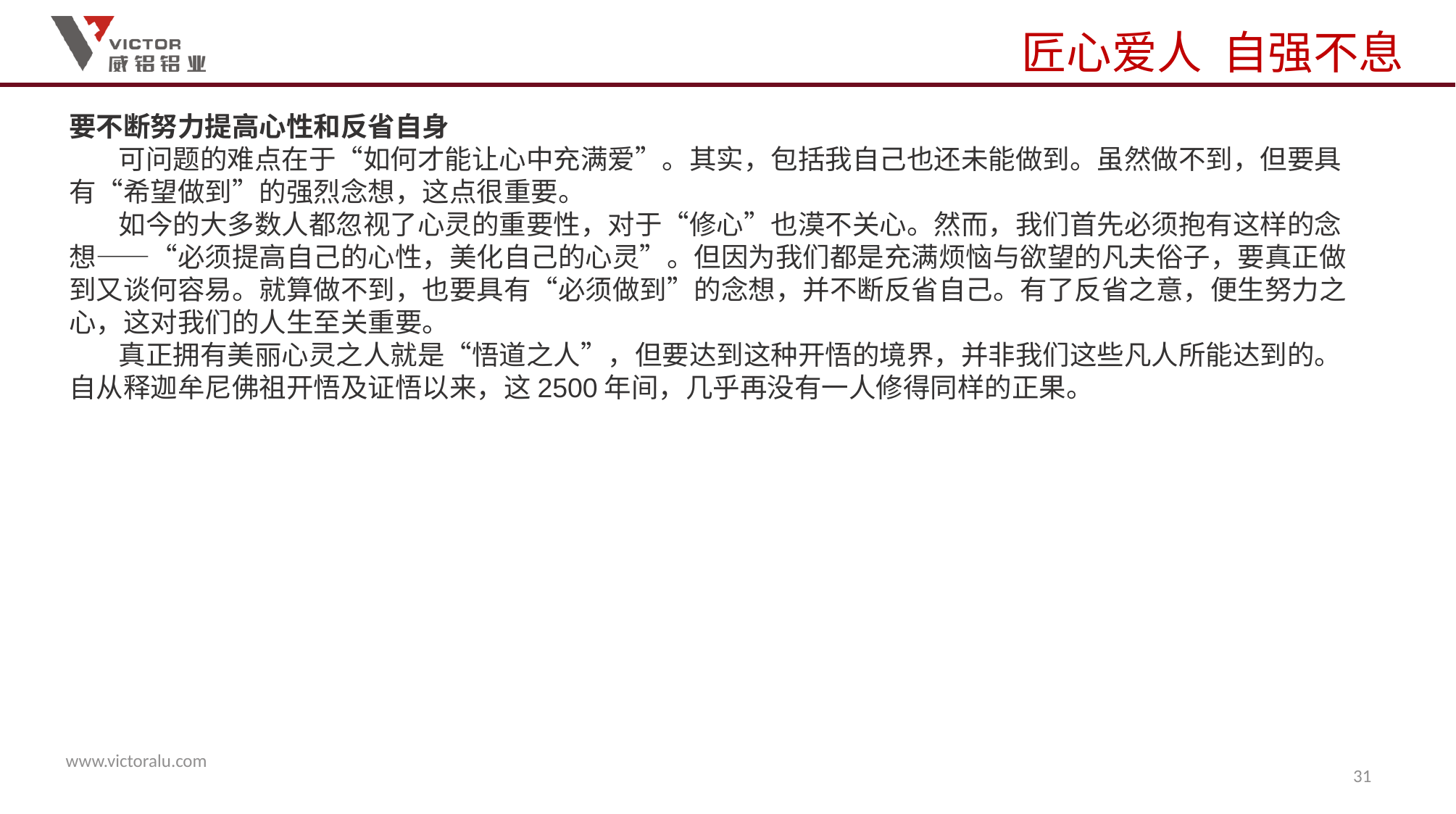

要不断努力提高心性和反省自身
       可问题的难点在于“如何才能让心中充满爱”。其实，包括我自己也还未能做到。虽然做不到，但要具有“希望做到”的强烈念想，这点很重要。
       如今的大多数人都忽视了心灵的重要性，对于“修心”也漠不关心。然而，我们首先必须抱有这样的念想——“必须提高自己的心性，美化自己的心灵”。但因为我们都是充满烦恼与欲望的凡夫俗子，要真正做到又谈何容易。就算做不到，也要具有“必须做到”的念想，并不断反省自己。有了反省之意，便生努力之心，这对我们的人生至关重要。
       真正拥有美丽心灵之人就是“悟道之人”，但要达到这种开悟的境界，并非我们这些凡人所能达到的。自从释迦牟尼佛祖开悟及证悟以来，这2500年间，几乎再没有一人修得同样的正果。

31